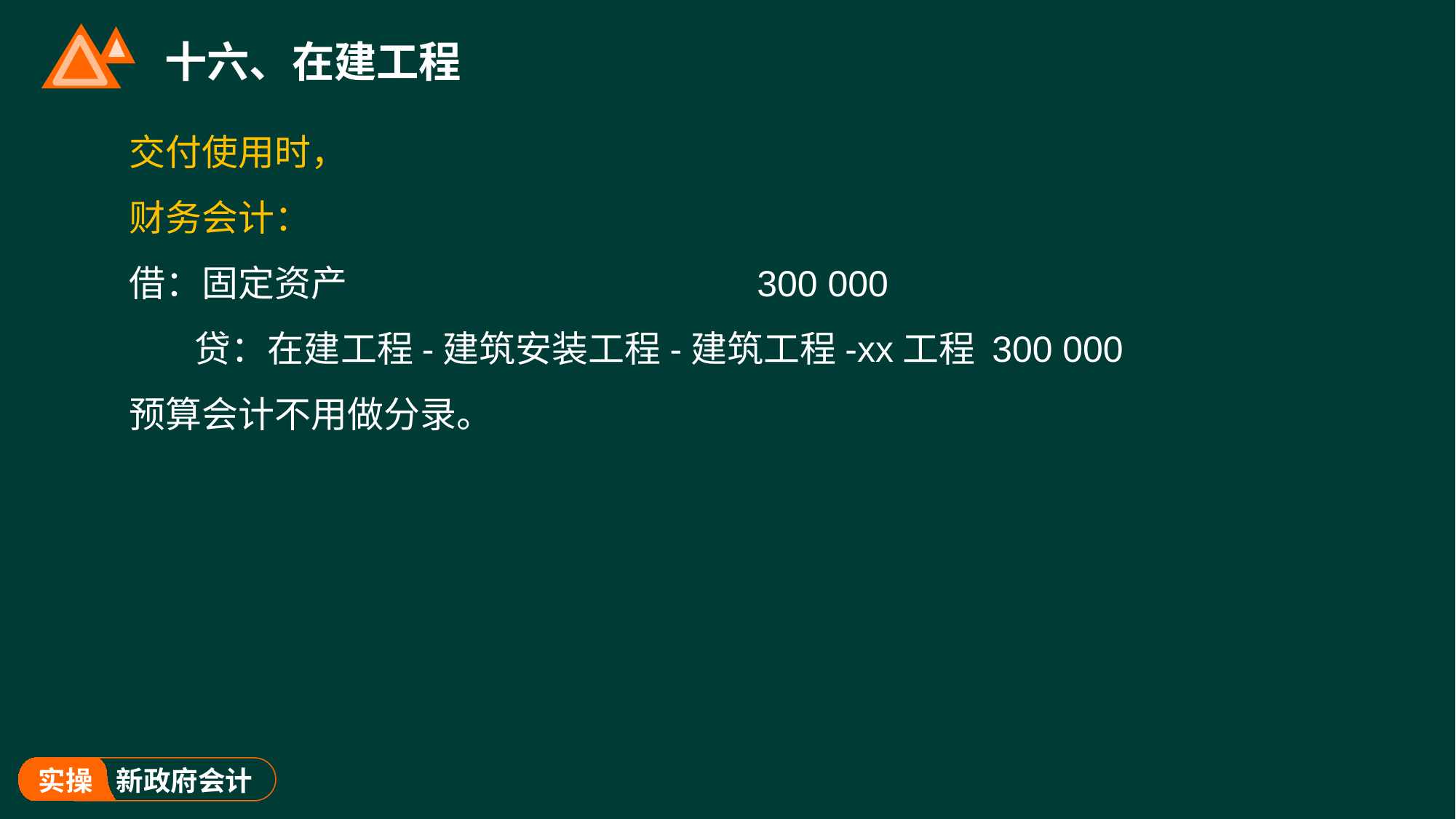

# 十六、在建工程
交付使用时，
财务会计：
借：固定资产                                                 300 000
       贷：在建工程-建筑安装工程-建筑工程-xx工程 300 000
预算会计不用做分录。